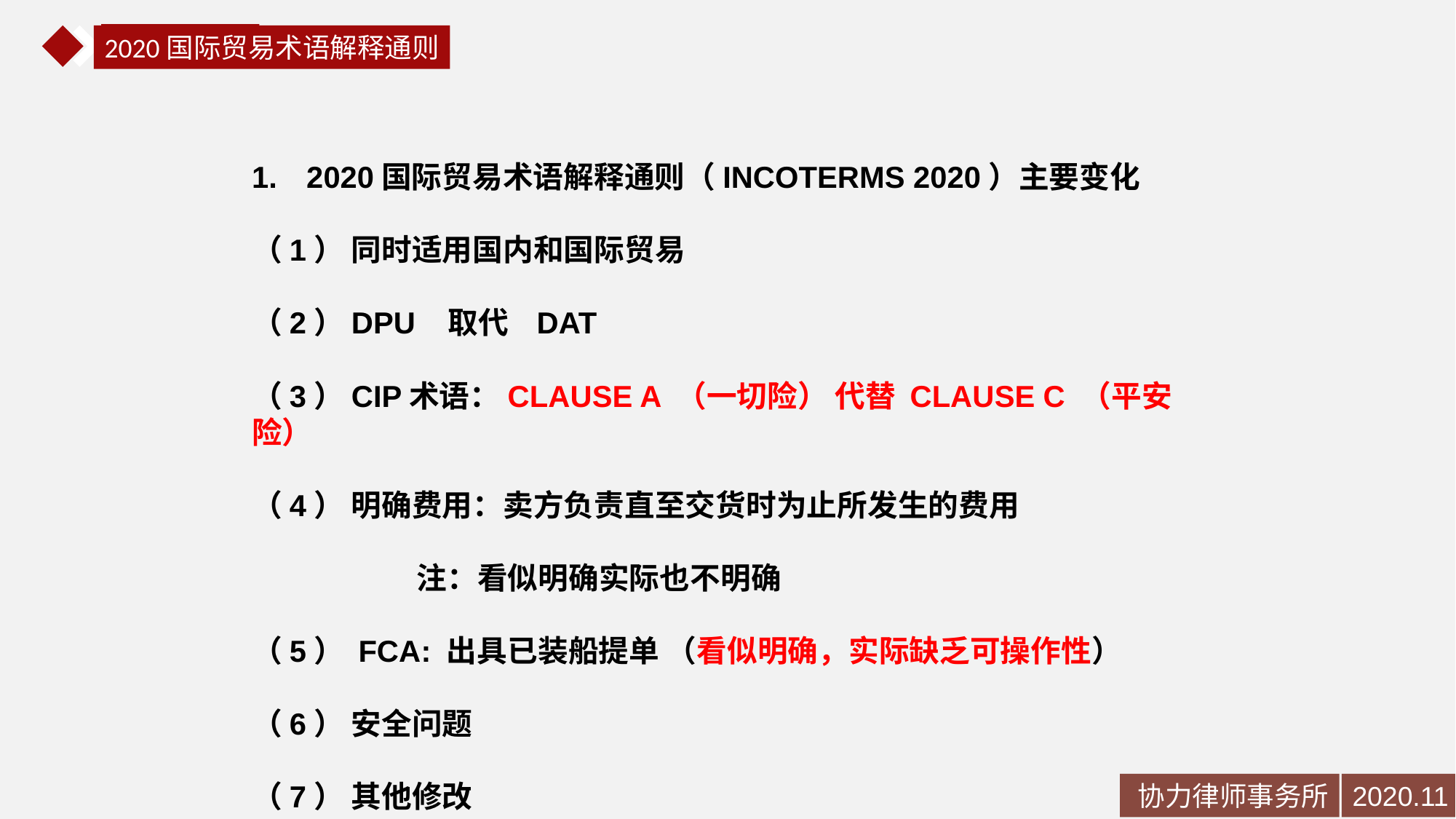

国际贸易法

2020国际贸易术语解释通则

2020国际贸易术语解释通则（INCOTERMS 2020）主要变化

（1） 同时适用国内和国际贸易

（2）DPU   取代   DAT

（3）CIP术语：CLAUSE A （一切险） 代替 CLAUSE C （平安险）

（4） 明确费用：卖方负责直至交货时为止所发生的费用

	       注：看似明确实际也不明确

（5） FCA: 出具已装船提单 （看似明确，实际缺乏可操作性）

（6） 安全问题

（7） 其他修改

协力律师事务所
2020.11